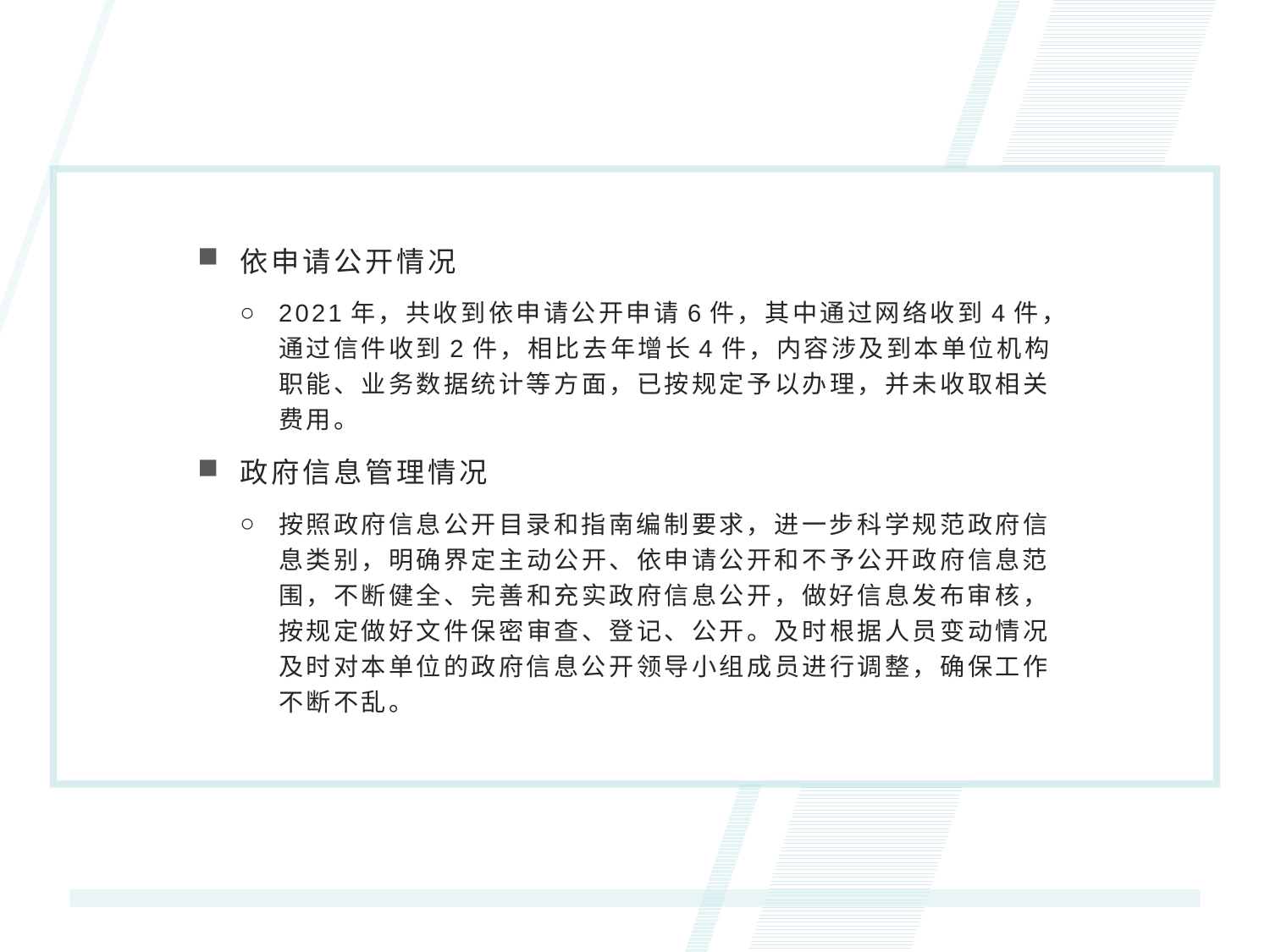

依申请公开情况
2021年，共收到依申请公开申请6件，其中通过网络收到4件，通过信件收到2件，相比去年增长4件，内容涉及到本单位机构职能、业务数据统计等方面，已按规定予以办理，并未收取相关费用。
政府信息管理情况
按照政府信息公开目录和指南编制要求，进一步科学规范政府信息类别，明确界定主动公开、依申请公开和不予公开政府信息范围，不断健全、完善和充实政府信息公开，做好信息发布审核，按规定做好文件保密审查、登记、公开。及时根据人员变动情况及时对本单位的政府信息公开领导小组成员进行调整，确保工作不断不乱。